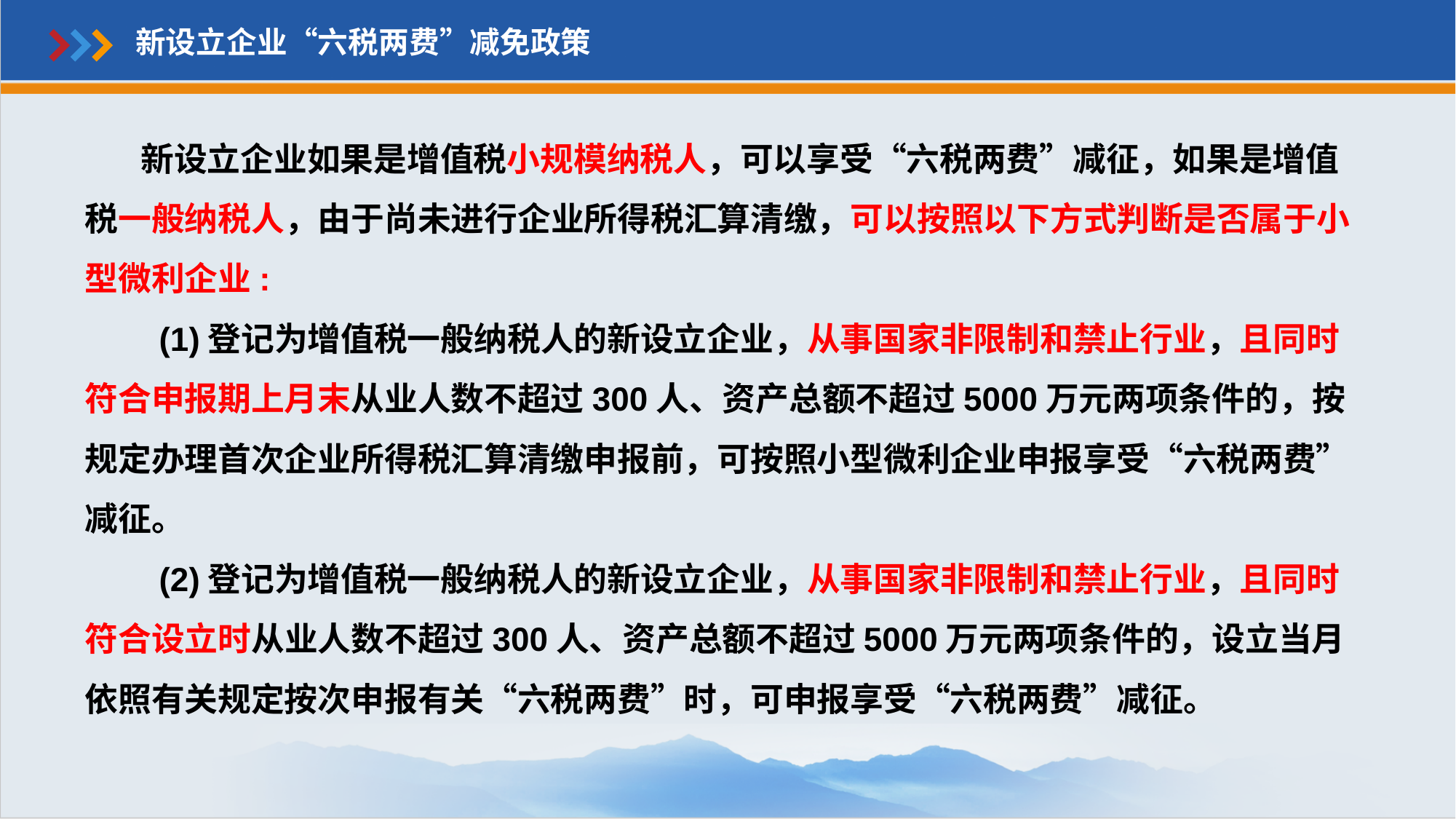

新设立企业“六税两费”减免政策

        新设立企业如果是增值税小规模纳税人，可以享受“六税两费”减征，如果是增值税一般纳税人，由于尚未进行企业所得税汇算清缴，可以按照以下方式判断是否属于小型微利企业:
        (1)登记为增值税一般纳税人的新设立企业，从事国家非限制和禁止行业，且同时符合申报期上月末从业人数不超过300人、资产总额不超过5000万元两项条件的，按规定办理首次企业所得税汇算清缴申报前，可按照小型微利企业申报享受“六税两费”减征。
        (2)登记为增值税一般纳税人的新设立企业，从事国家非限制和禁止行业，且同时符合设立时从业人数不超过300人、资产总额不超过5000万元两项条件的，设立当月依照有关规定按次申报有关“六税两费”时，可申报享受“六税两费”减征。